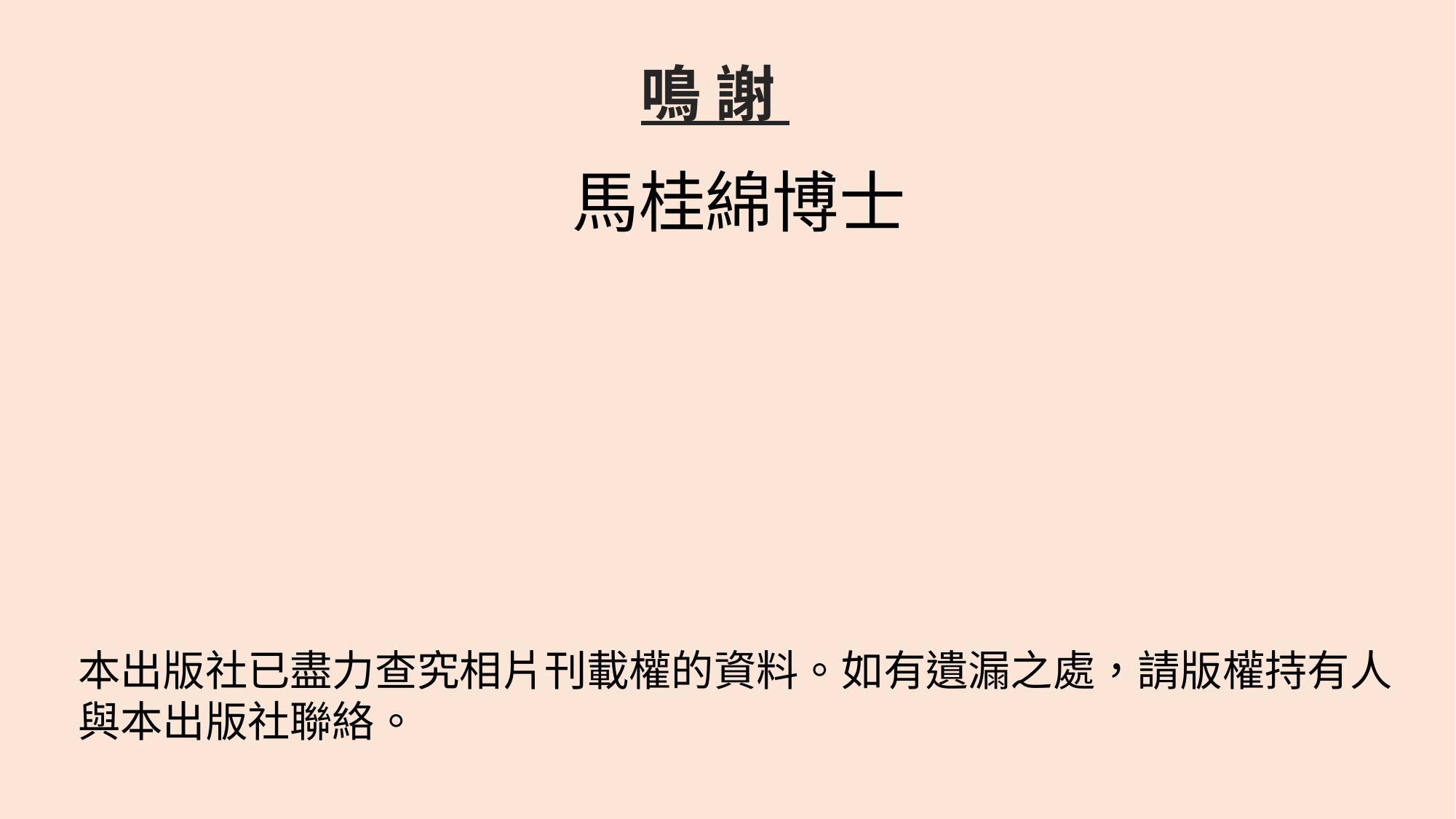

#
  鳴 謝
馬桂綿博士

本出版社已盡力查究相片刊載權的資料。如有遺漏之處，請版權持有人與本出版社聯絡。